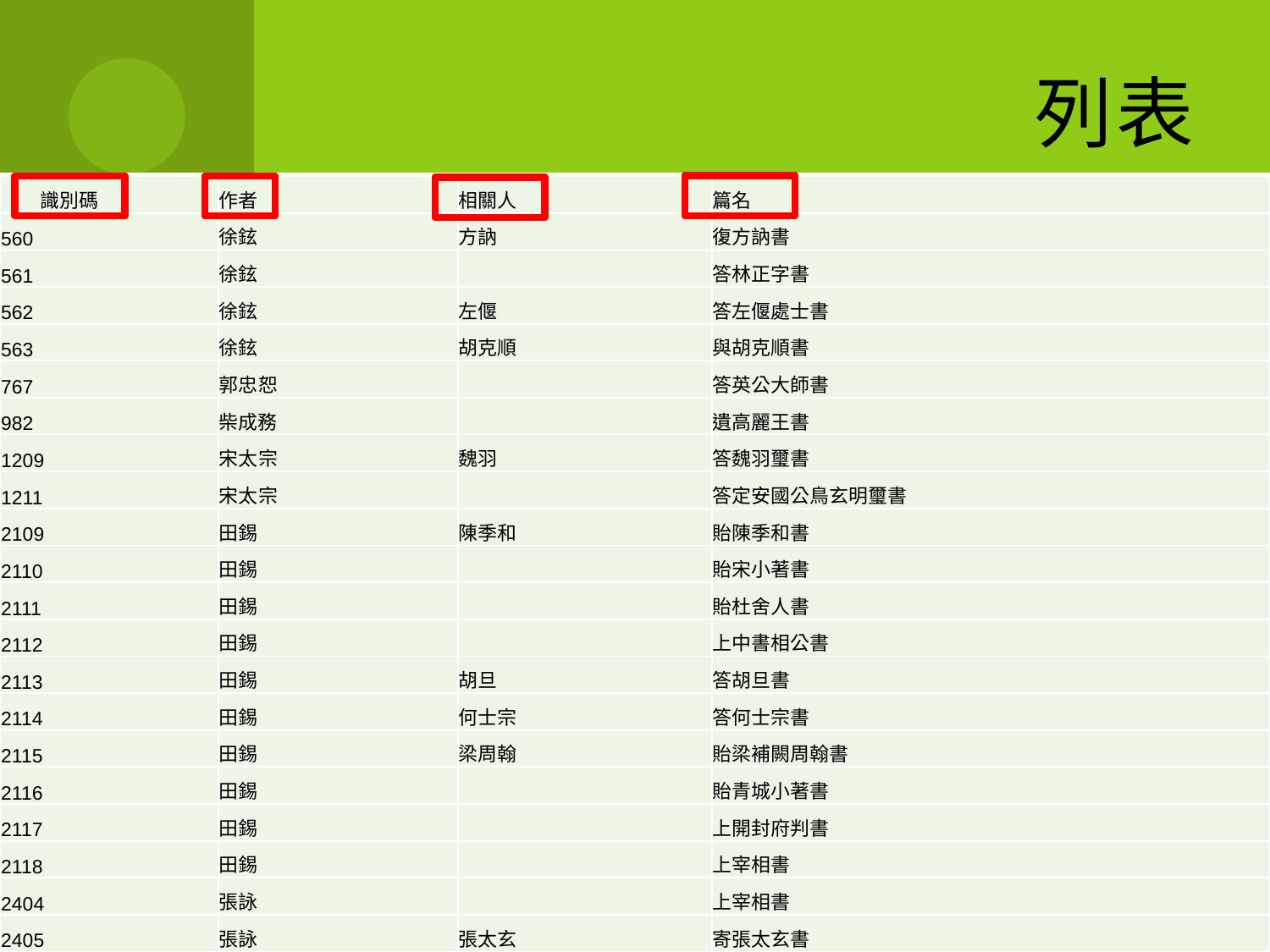

# 列表
|  |  |  |  |
| --- | --- | --- | --- |
|  |  |  |  |
|  |  |  |  |
|  |  |  |  |
|  |  |  |  |
|  |  |  |  |
|  |  |  |  |
|  |  |  |  |
|  |  |  |  |
|  |  |  |  |
|  |  |  |  |
|  |  |  |  |
|  |  |  |  |
|  |  |  |  |
|  |  |  |  |
|  |  |  |  |
|  |  |  |  |

| 識別碼 | 作者 | 相關人 | 篇名 |
| --- | --- | --- | --- |
| 560 | 徐鉉 | 方訥 | 復方訥書 |
| 561 | 徐鉉 |  | 答林正字書 |
| 562 | 徐鉉 | 左偃 | 答左偃處士書 |
| 563 | 徐鉉 | 胡克順 | 與胡克順書 |
| 767 | 郭忠恕 |  | 答英公大師書 |
| 982 | 柴成務 |  | 遺高麗王書 |
| 1209 | 宋太宗 | 魏羽 | 答魏羽璽書 |
| 1211 | 宋太宗 |  | 答定安國公鳥玄明璽書 |
| 2109 | 田錫 | 陳季和 | 貽陳季和書 |
| 2110 | 田錫 |  | 貽宋小著書 |
| 2111 | 田錫 |  | 貽杜舍人書 |
| 2112 | 田錫 |  | 上中書相公書 |
| 2113 | 田錫 | 胡旦 | 答胡旦書 |
| 2114 | 田錫 | 何士宗 | 答何士宗書 |
| 2115 | 田錫 | 梁周翰 | 貽梁補闕周翰書 |
| 2116 | 田錫 |  | 貽青城小著書 |
| 2117 | 田錫 |  | 上開封府判書 |
| 2118 | 田錫 |  | 上宰相書 |
| 2404 | 張詠 |  | 上宰相書 |
| 2405 | 張詠 | 張太玄 | 寄張太玄書 |